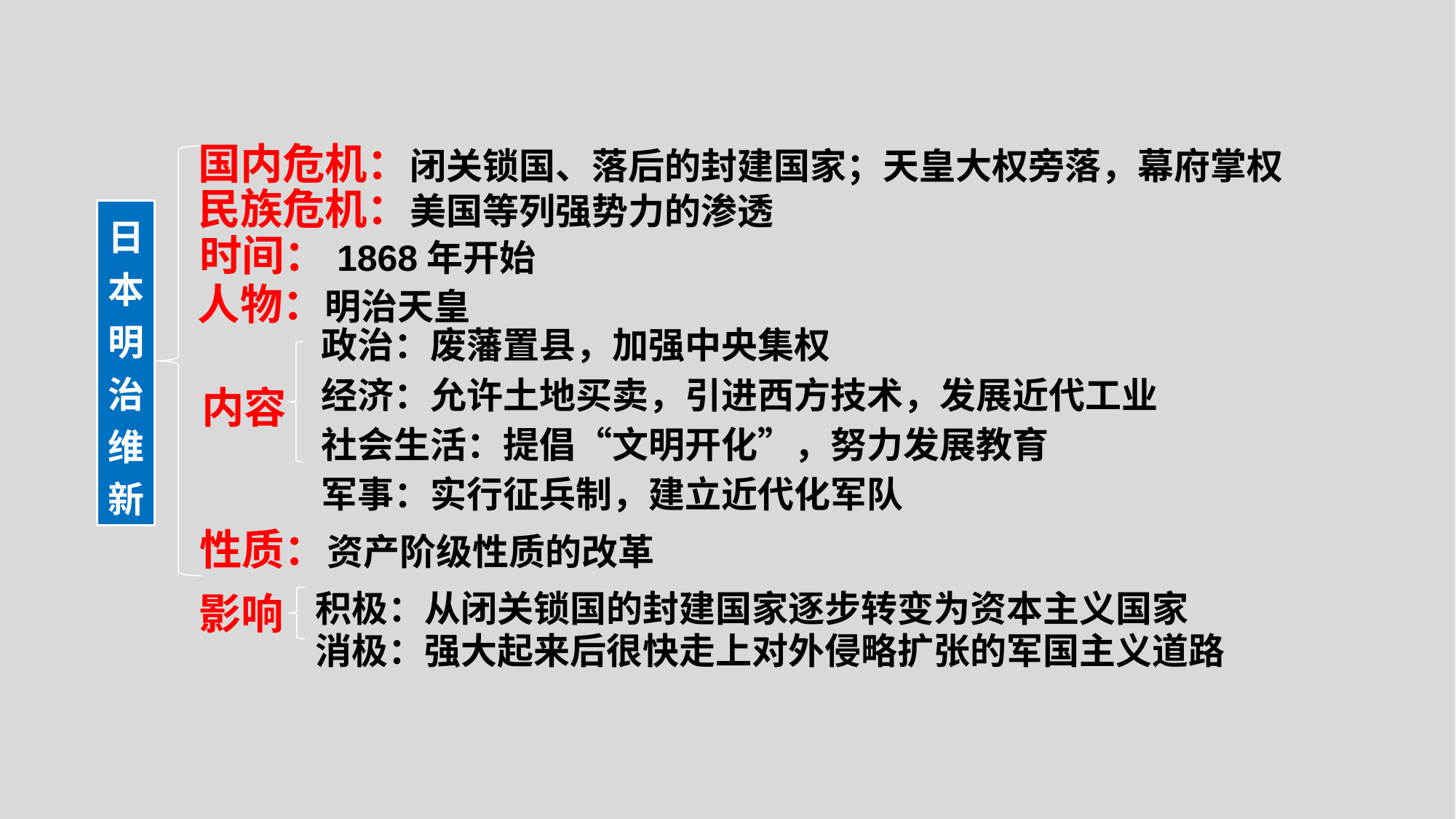

国内危机：闭关锁国、落后的封建国家；天皇大权旁落，幕府掌权

民族危机：美国等列强势力的渗透
日本明治维新
时间：1868年开始
人物：明治天皇
政治：废藩置县，加强中央集权
经济：允许土地买卖，引进西方技术，发展近代工业
社会生活：提倡“文明开化”，努力发展教育
军事：实行征兵制，建立近代化军队

内容
性质：资产阶级性质的改革
积极：从闭关锁国的封建国家逐步转变为资本主义国家
消极：强大起来后很快走上对外侵略扩张的军国主义道路
影响